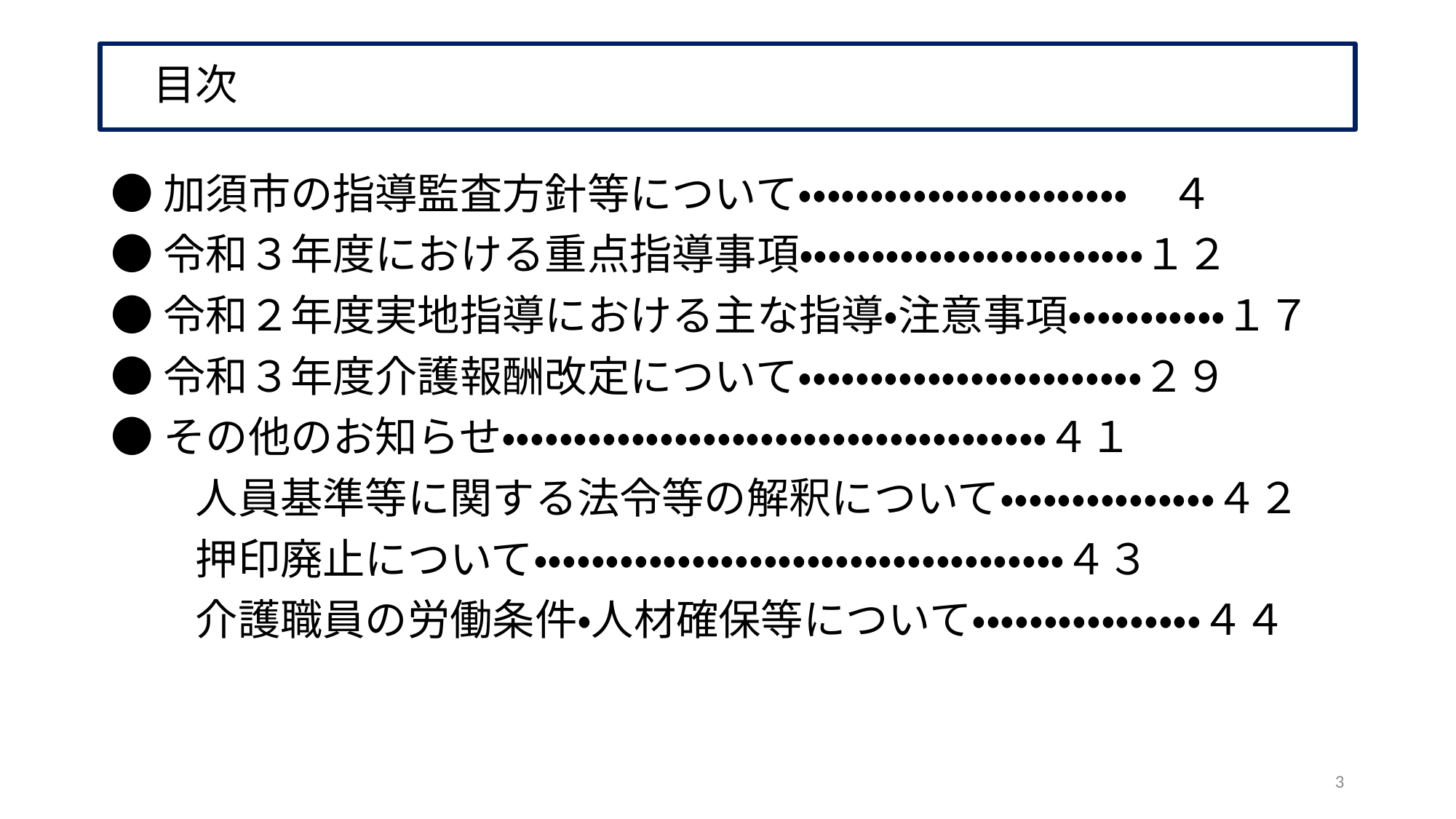

# 目次
●加須市の指導監査方針等について・・・・・・・・・・・・・・・・・・・・・・・　４
●令和３年度における重点指導事項・・・・・・・・・・・・・・・・・・・・・・・・１２
●令和２年度実地指導における主な指導・注意事項・・・・・・・・・・・１７
●令和３年度介護報酬改定について・・・・・・・・・・・・・・・・・・・・・・・・２９
●その他のお知らせ・・・・・・・・・・・・・・・・・・・・・・・・・・・・・・・・・・・・・・４１
　　人員基準等に関する法令等の解釈について・・・・・・・・・・・・・・・４２
　　押印廃止について・・・・・・・・・・・・・・・・・・・・・・・・・・・・・・・・・・・・・４３
　　介護職員の労働条件・人材確保等について・・・・・・・・・・・・・・・・４４
3